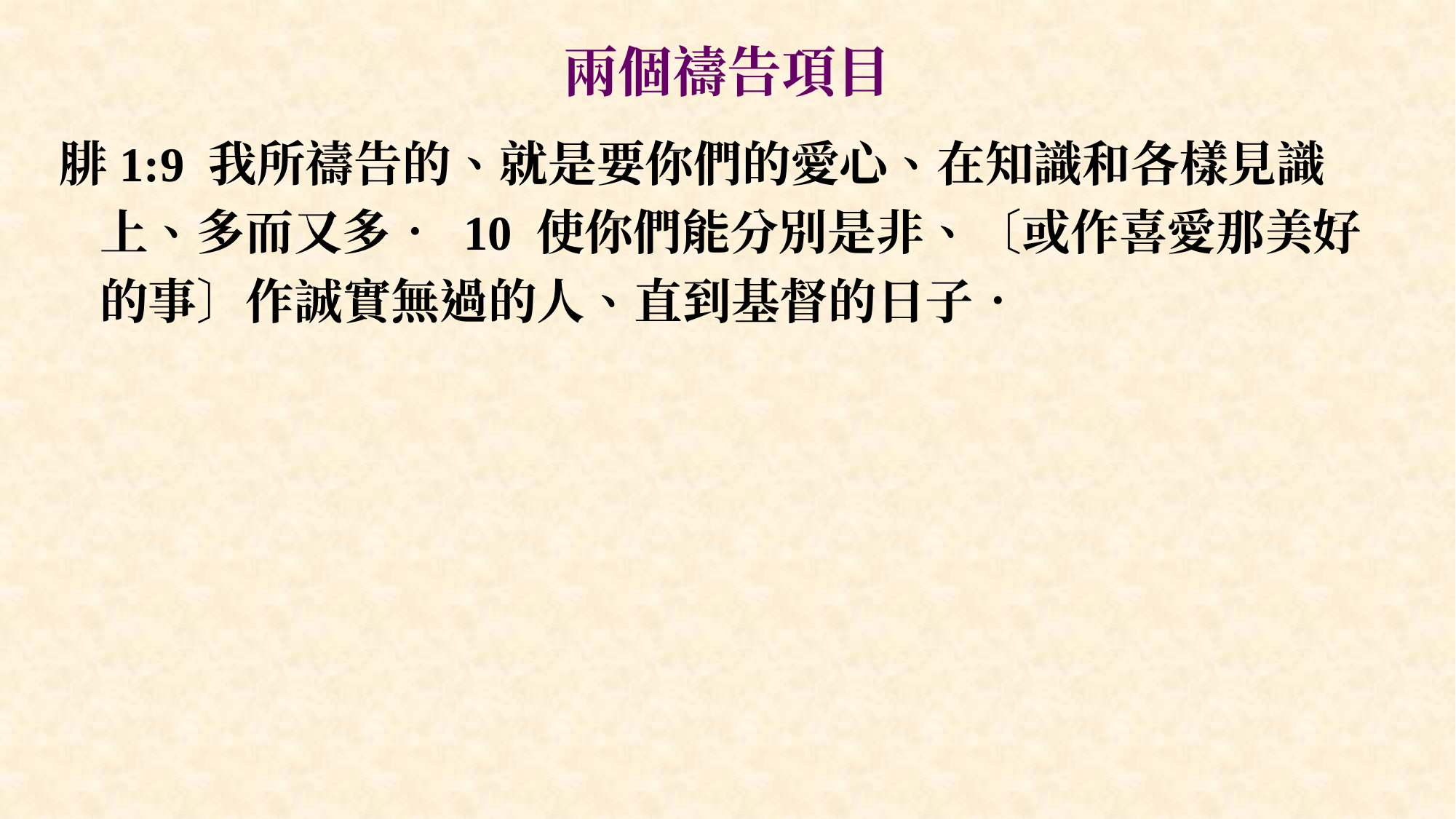

# 兩個禱告項目
腓1:9 我所禱告的、就是要你們的愛心、在知識和各樣見識上、多而又多． 10 使你們能分別是非、〔或作喜愛那美好的事〕作誠實無過的人、直到基督的日子．